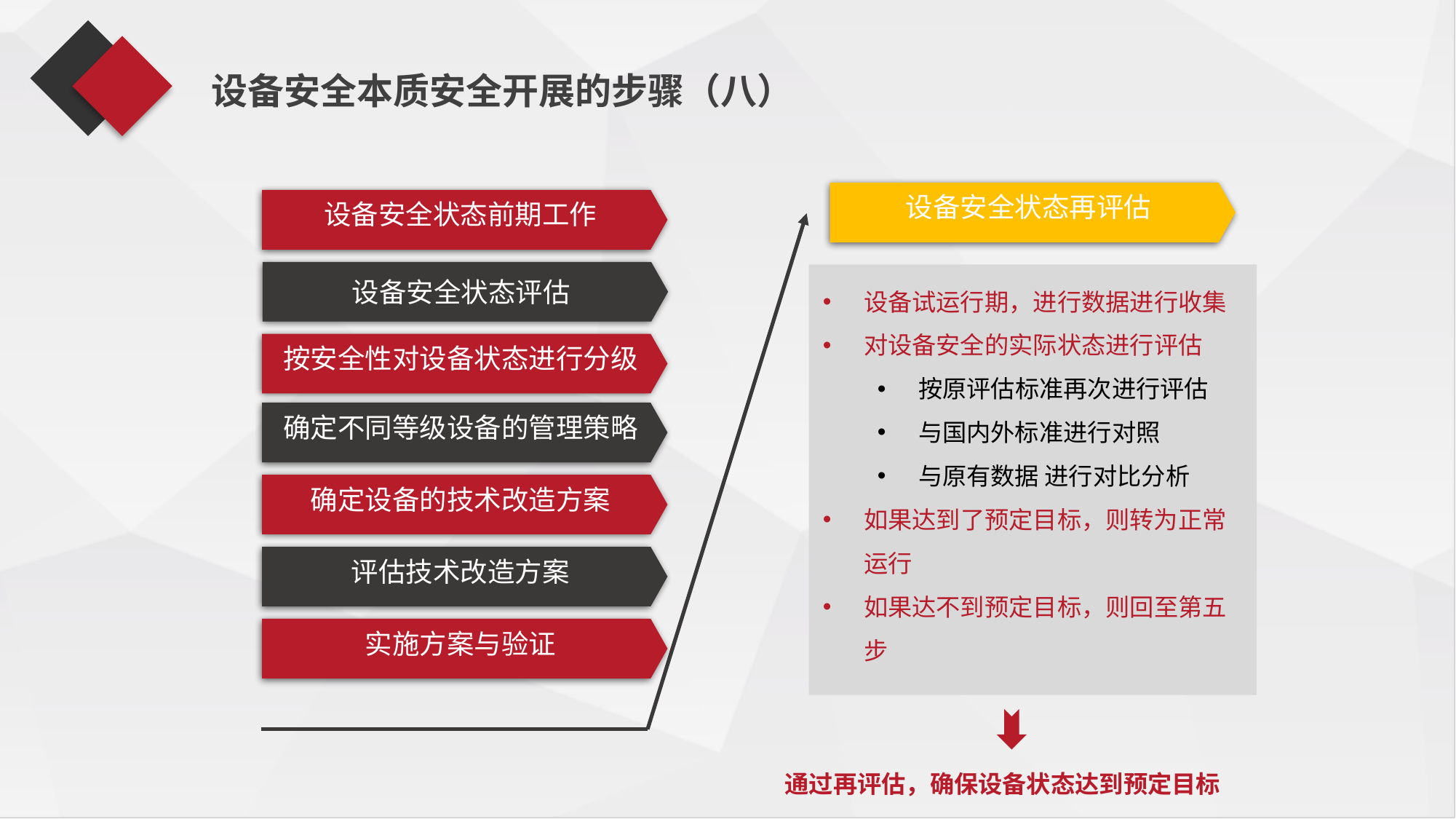

设备安全本质安全开展的步骤（八）
设备安全状态再评估
设备安全状态前期工作
设备安全状态评估

设备试运行期，进行数据进行收集
对设备安全的实际状态进行评估
按原评估标准再次进行评估
与国内外标准进行对照
与原有数据 进行对比分析
如果达到了预定目标，则转为正常运行
如果达不到预定目标，则回至第五步
按安全性对设备状态进行分级
确定不同等级设备的管理策略
确定设备的技术改造方案
评估技术改造方案
实施方案与验证

通过再评估，确保设备状态达到预定目标